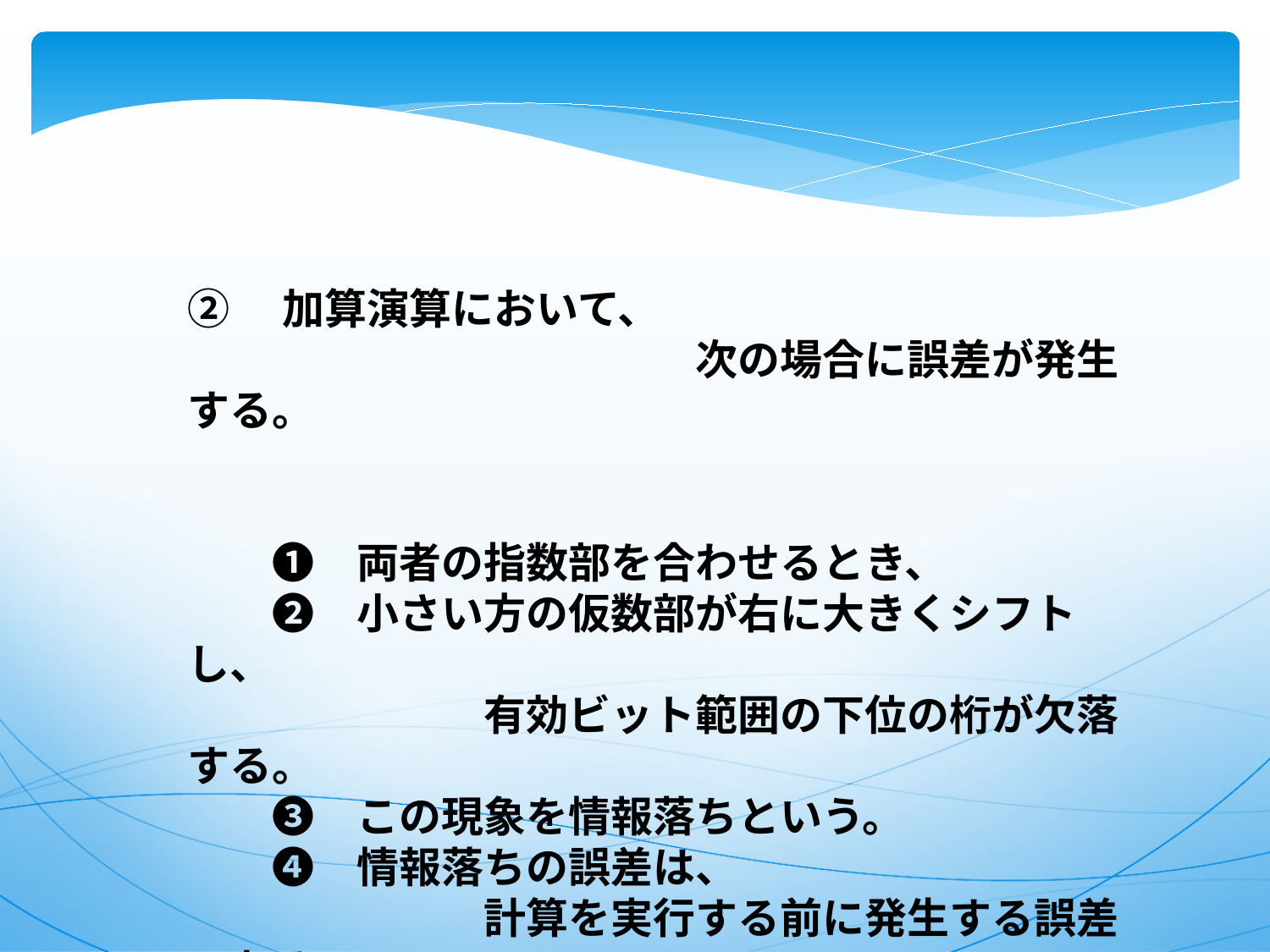

②　加算演算において、
　　　　　　　　　　　　次の場合に誤差が発生する。

　　❶　両者の指数部を合わせるとき、
　　❷　小さい方の仮数部が右に大きくシフトし、
　　　　　　　有効ビット範囲の下位の桁が欠落する。
　　❸　この現象を情報落ちという。
　　❹　情報落ちの誤差は、
　　　　　　　計算を実行する前に発生する誤差である。